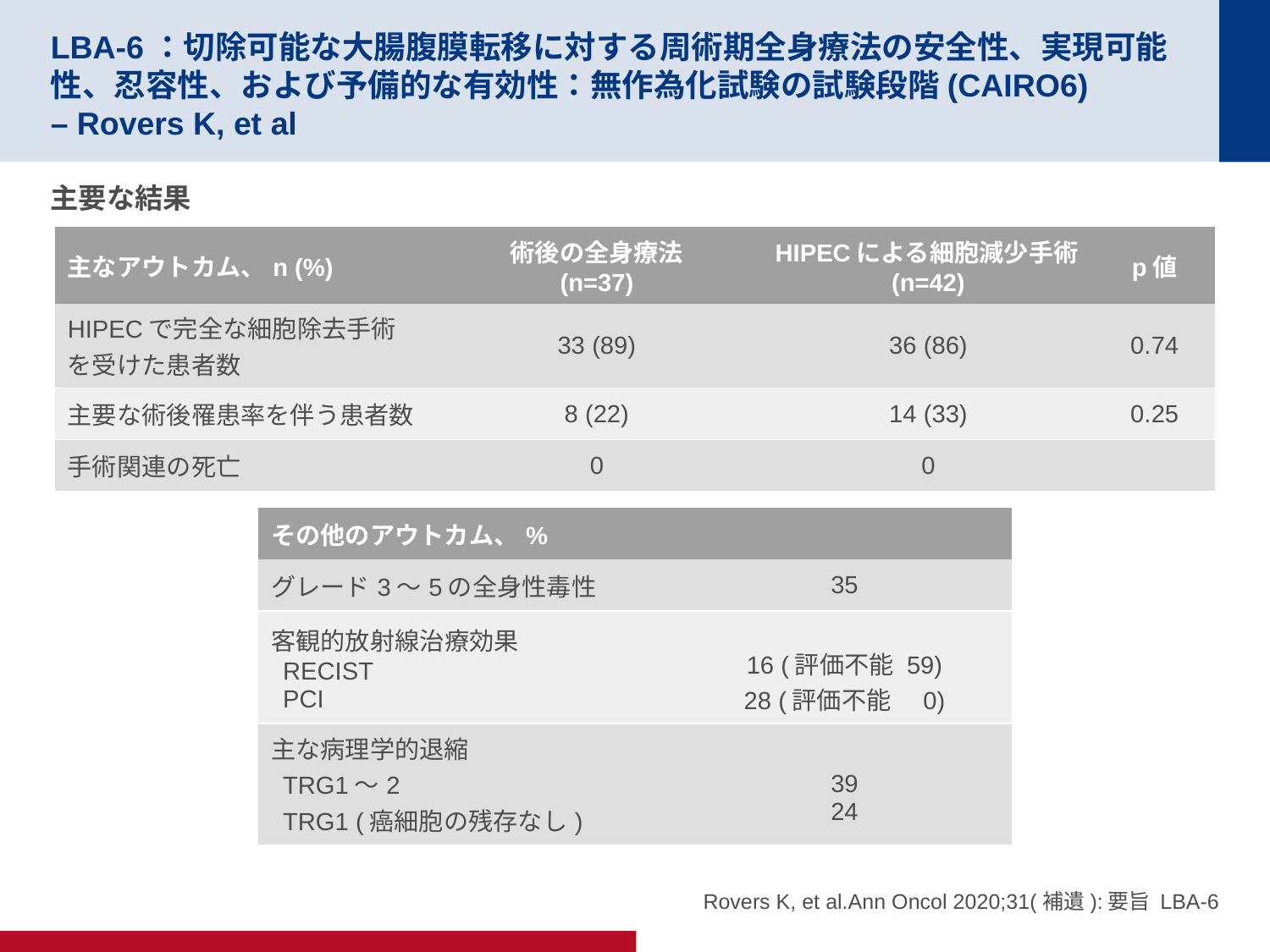

# LBA-6：切除可能な大腸腹膜転移に対する周術期全身療法の安全性、実現可能性、忍容性、および予備的な有効性：無作為化試験の試験段階(CAIRO6) – Rovers K, et al
主要な結果

| 主なアウトカム、n (%) | 術後の全身療法 (n=37) | HIPECによる細胞減少手術(n=42) | p値 |
| --- | --- | --- | --- |
| HIPECで完全な細胞除去手術を受けた患者数 | 33 (89) | 36 (86) | 0.74 |
| 主要な術後罹患率を伴う患者数 | 8 (22) | 14 (33) | 0.25 |
| 手術関連の死亡 | 0 | 0 |  |
| その他のアウトカム、% |  |
| --- | --- |
| グレード3～5の全身性毒性 | 35 |
| 客観的放射線治療効果 RECIST PCI | 16 (評価不能 59) 28 (評価不能　0) |
| 主な病理学的退縮 TRG1～2 TRG1 (癌細胞の残存なし) | 39 24 |
Rovers K, et al.Ann Oncol 2020;31(補遺):要旨 LBA-6